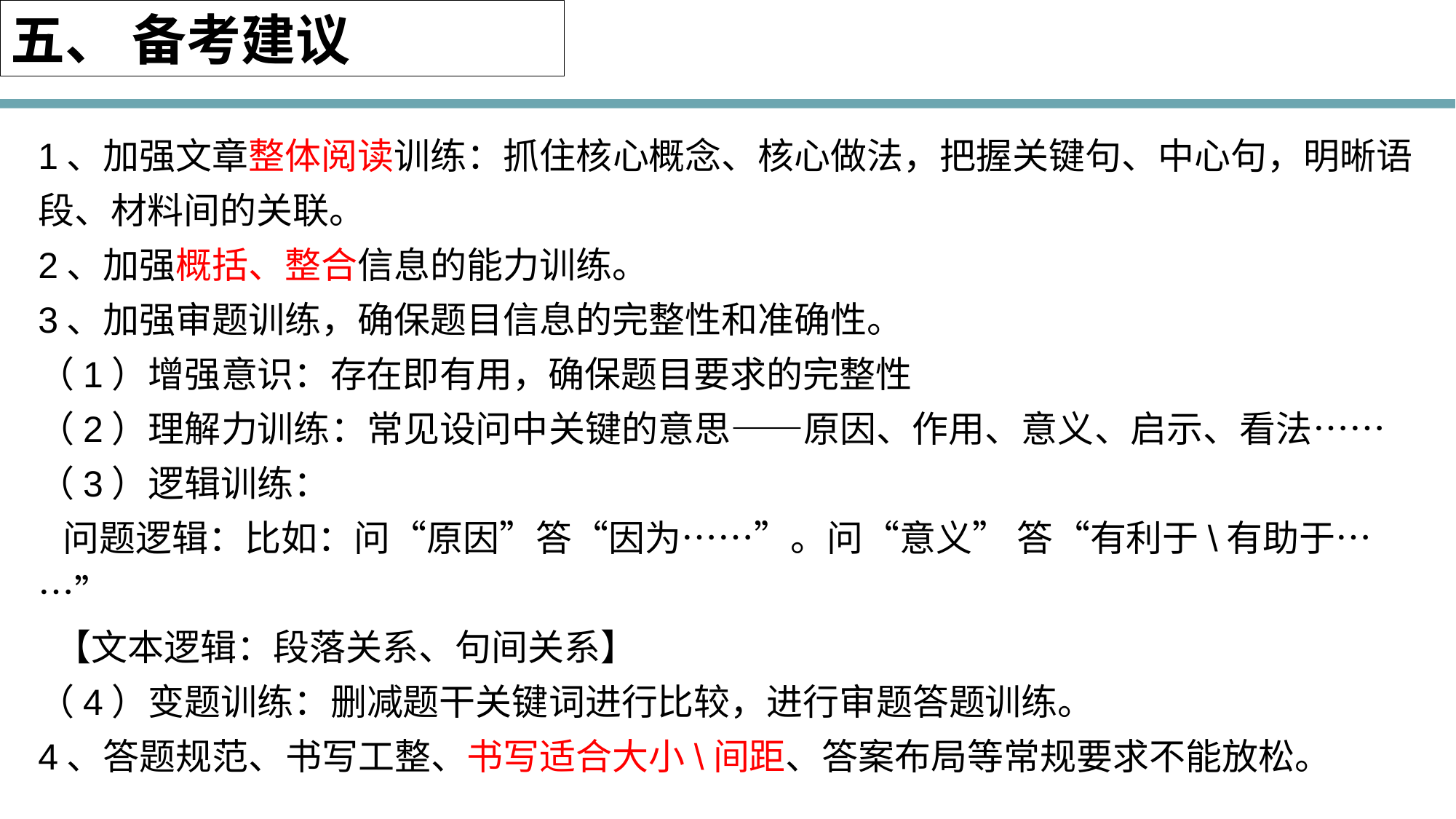

五、 备考建议

1、加强文章整体阅读训练：抓住核心概念、核心做法，把握关键句、中心句，明晰语段、材料间的关联。
2、加强概括、整合信息的能力训练。
3、加强审题训练，确保题目信息的完整性和准确性。
（1）增强意识：存在即有用，确保题目要求的完整性
（2）理解力训练：常见设问中关键的意思——原因、作用、意义、启示、看法……
（3）逻辑训练：
  问题逻辑：比如：问“原因”答“因为……”。问“意义” 答“有利于\有助于……”
 【文本逻辑：段落关系、句间关系】
（4）变题训练：删减题干关键词进行比较，进行审题答题训练。
4、答题规范、书写工整、书写适合大小\间距、答案布局等常规要求不能放松。